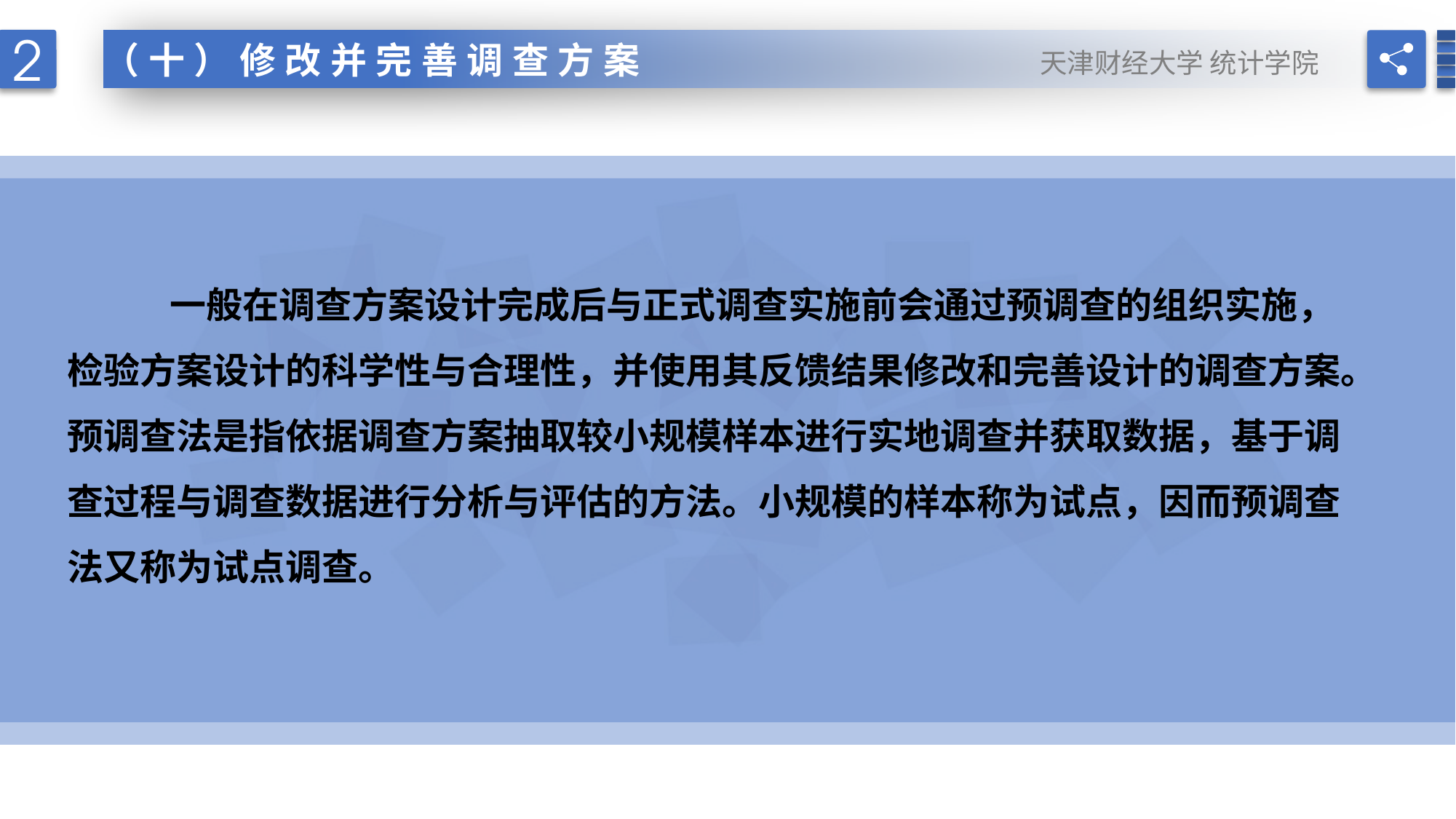

2

天津财经大学 统计学院

（十）修改并完善调查方案

 一般在调查方案设计完成后与正式调查实施前会通过预调查的组织实施，检验方案设计的科学性与合理性，并使用其反馈结果修改和完善设计的调查方案。预调查法是指依据调查方案抽取较小规模样本进行实地调查并获取数据，基于调查过程与调查数据进行分析与评估的方法。小规模的样本称为试点，因而预调查法又称为试点调查。